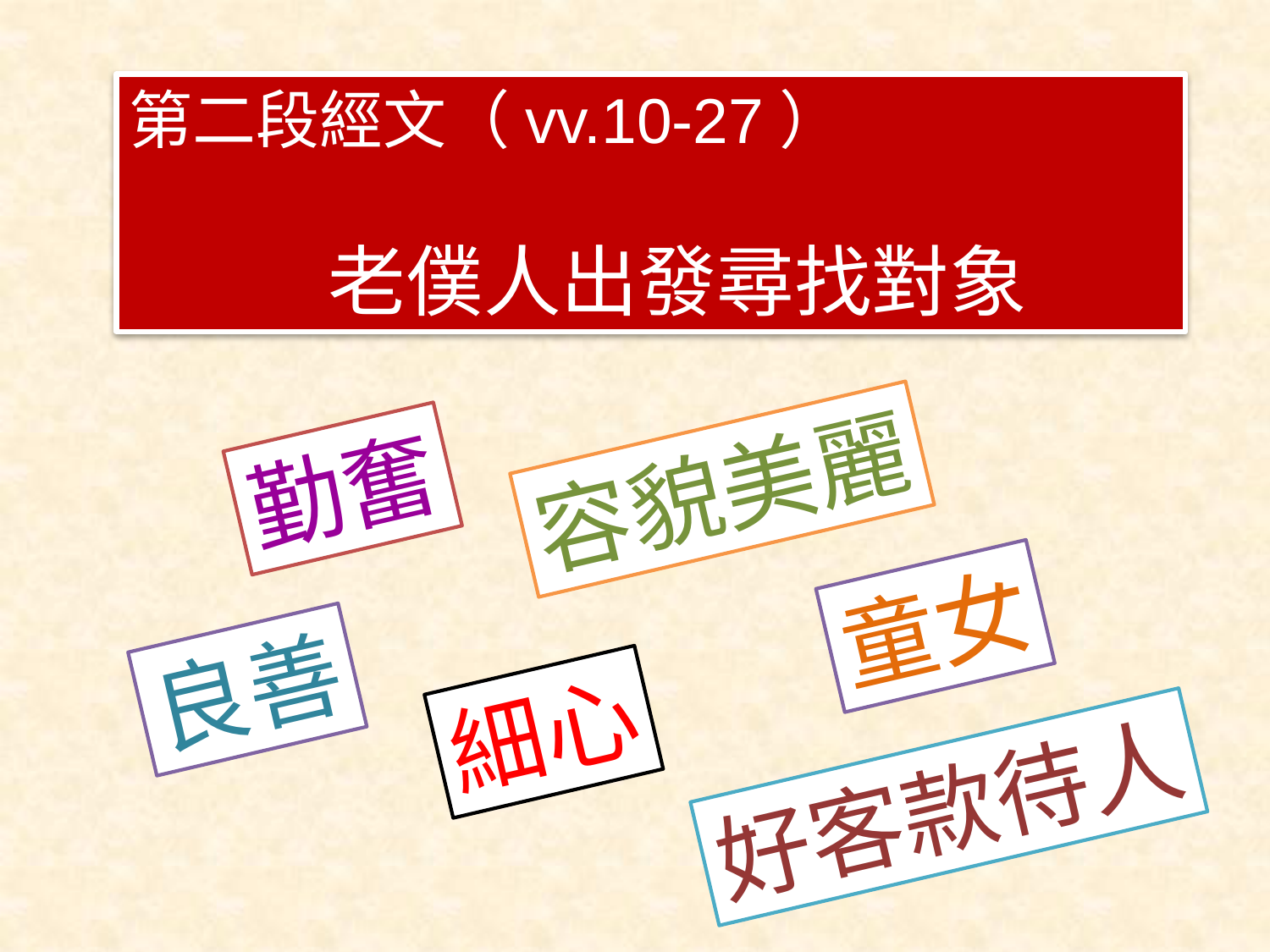

第二段經文（vv.10-27）

             老僕人出發尋找對象
勤奮
容貌美麗
童女
良善
細心
好客款待人